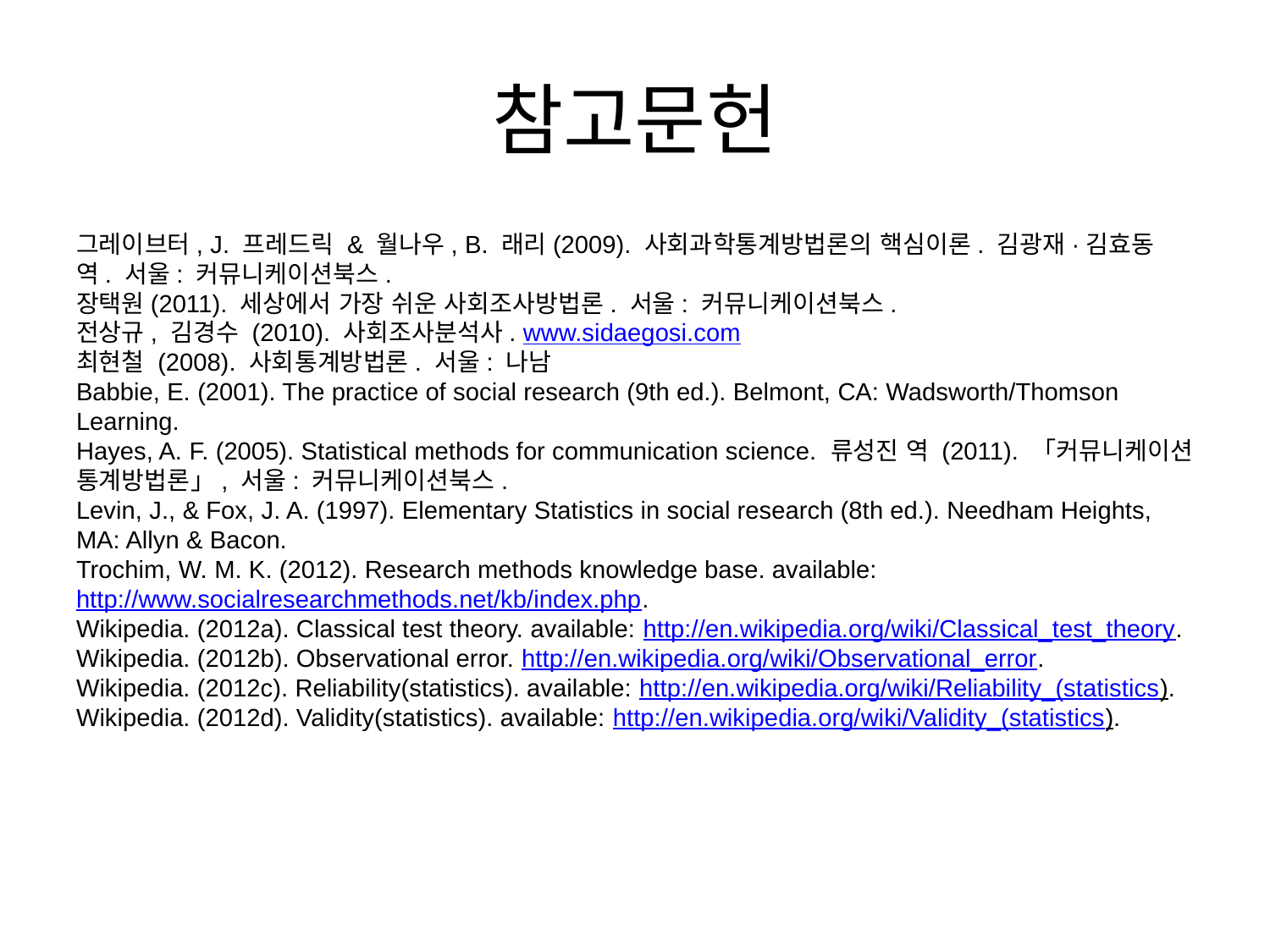

# 참고문헌
그레이브터, J. 프레드릭 & 월나우, B. 래리(2009). 사회과학통계방법론의 핵심이론. 김광재·김효동 역. 서울: 커뮤니케이션북스.
장택원(2011). 세상에서 가장 쉬운 사회조사방법론. 서울: 커뮤니케이션북스.
전상규, 김경수 (2010). 사회조사분석사. www.sidaegosi.com
최현철 (2008). 사회통계방법론. 서울: 나남
Babbie, E. (2001). The practice of social research (9th ed.). Belmont, CA: Wadsworth/Thomson Learning.
Hayes, A. F. (2005). Statistical methods for communication science. 류성진 역 (2011). 「커뮤니케이션 통계방법론」, 서울: 커뮤니케이션북스.
Levin, J., & Fox, J. A. (1997). Elementary Statistics in social research (8th ed.). Needham Heights, MA: Allyn & Bacon.
Trochim, W. M. K. (2012). Research methods knowledge base. available: http://www.socialresearchmethods.net/kb/index.php.
Wikipedia. (2012a). Classical test theory. available: http://en.wikipedia.org/wiki/Classical_test_theory.
Wikipedia. (2012b). Observational error. http://en.wikipedia.org/wiki/Observational_error.
Wikipedia. (2012c). Reliability(statistics). available: http://en.wikipedia.org/wiki/Reliability_(statistics).
Wikipedia. (2012d). Validity(statistics). available: http://en.wikipedia.org/wiki/Validity_(statistics).